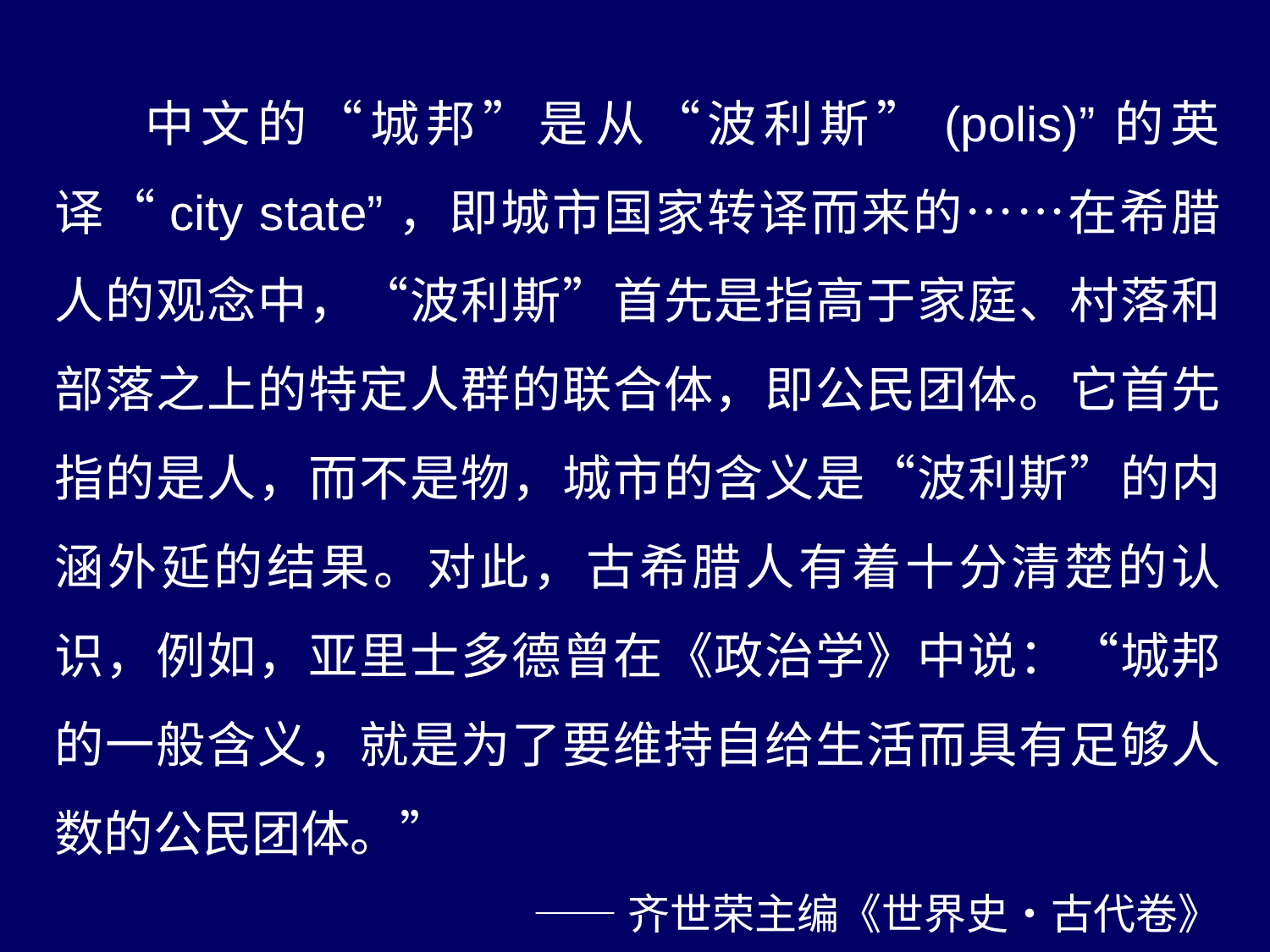

中文的“城邦”是从“波利斯”(polis)”的英译“city state”，即城市国家转译而来的……在希腊人的观念中，“波利斯”首先是指高于家庭、村落和部落之上的特定人群的联合体，即公民团体。它首先指的是人，而不是物，城市的含义是“波利斯”的内涵外延的结果。对此，古希腊人有着十分清楚的认识，例如，亚里士多德曾在《政治学》中说：“城邦的一般含义，就是为了要维持自给生活而具有足够人数的公民团体。”
——齐世荣主编《世界史•古代卷》